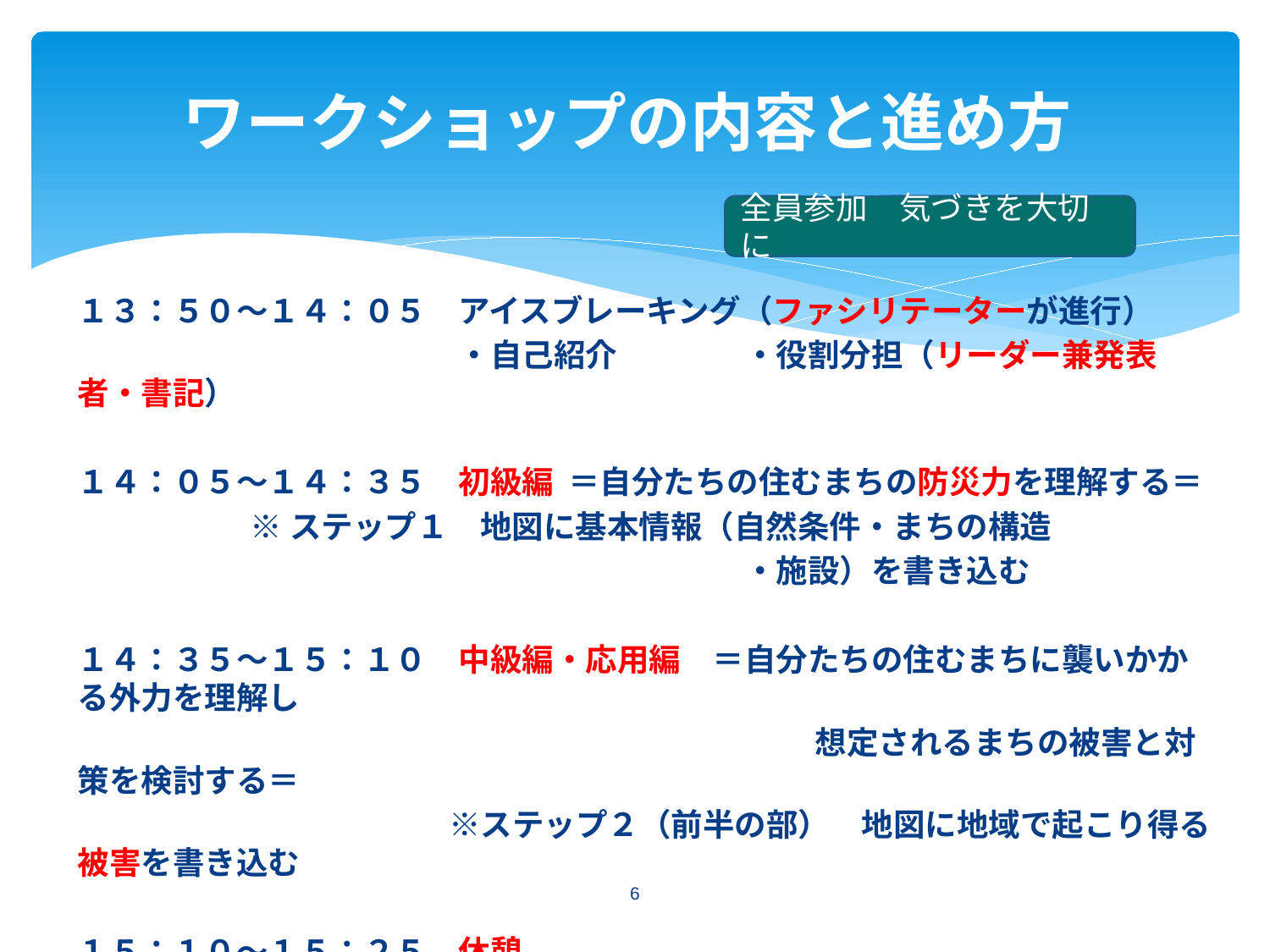

# ワークショップの内容と進め方
全員参加　気づきを大切に
１３：５０～１４：０５　アイスブレーキング（ファシリテーターが進行）
　　　　　　　　　　　　・自己紹介　　　　・役割分担（リーダー兼発表者・書記）

１４：０５～１４：３５　初級編  ＝自分たちの住むまちの防災力を理解する＝
                        ※ステップ１　地図に基本情報（自然条件・まちの構造
　　　　　　　　　　　　　　　　　　　　　・施設）を書き込む

１４：３５～１５：１０　中級編・応用編　＝自分たちの住むまちに襲いかかる外力を理解し
　　　　　　　　　　　　　　　　　 　　　　　　想定されるまちの被害と対策を検討する＝
 　　　　　　　　　　　 ※ステップ２（前半の部）　地図に地域で起こり得る被害を書き込む

１５：１０～１５：２５　休憩
6